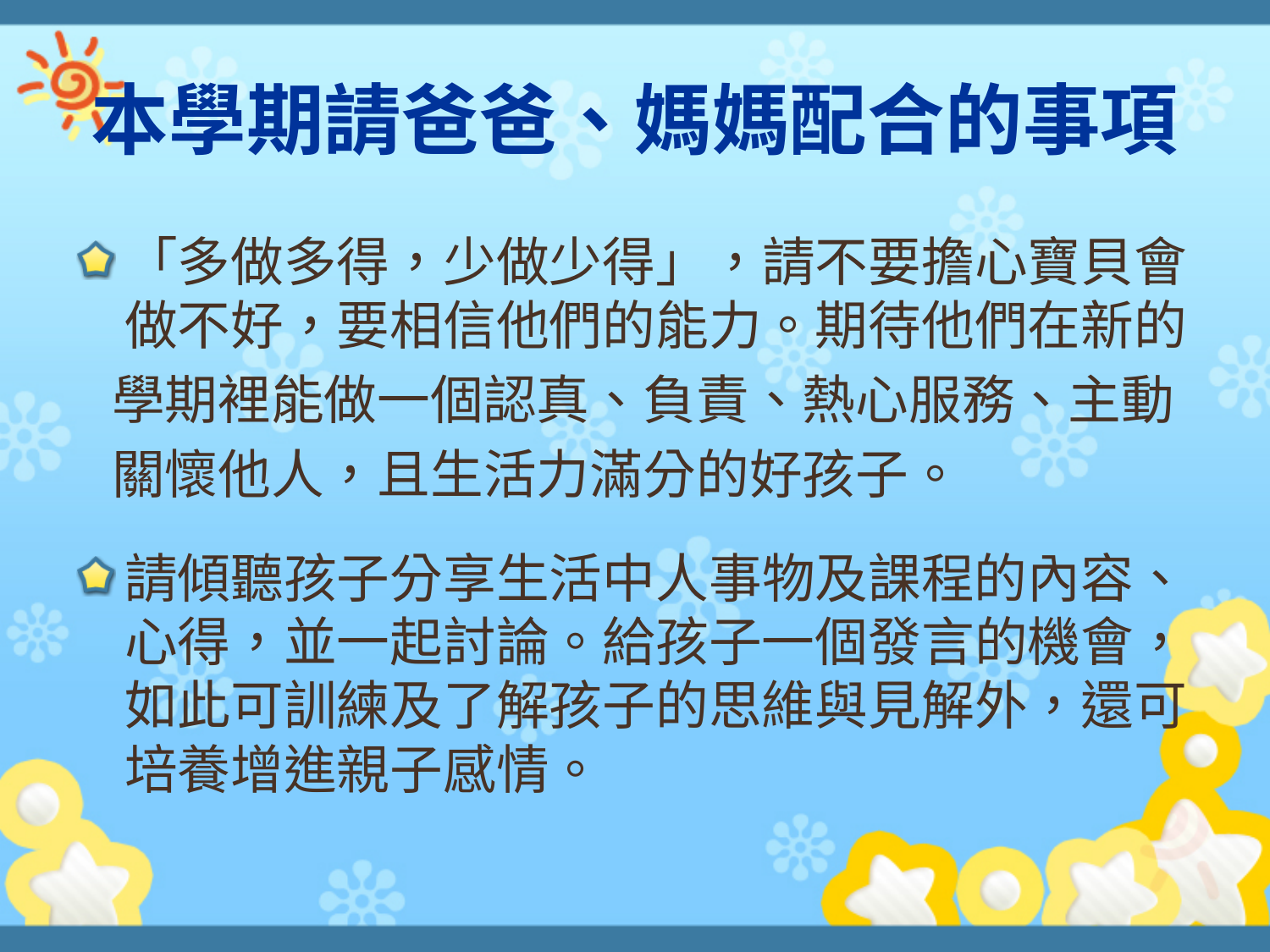

# 本學期請爸爸、媽媽配合的事項
「多做多得，少做少得」，請不要擔心寶貝會做不好，要相信他們的能力。期待他們在新的
  學期裡能做一個認真、負責、熱心服務、主動
  關懷他人，且生活力滿分的好孩子。
請傾聽孩子分享生活中人事物及課程的內容、心得，並一起討論。給孩子一個發言的機會，如此可訓練及了解孩子的思維與見解外，還可培養增進親子感情。